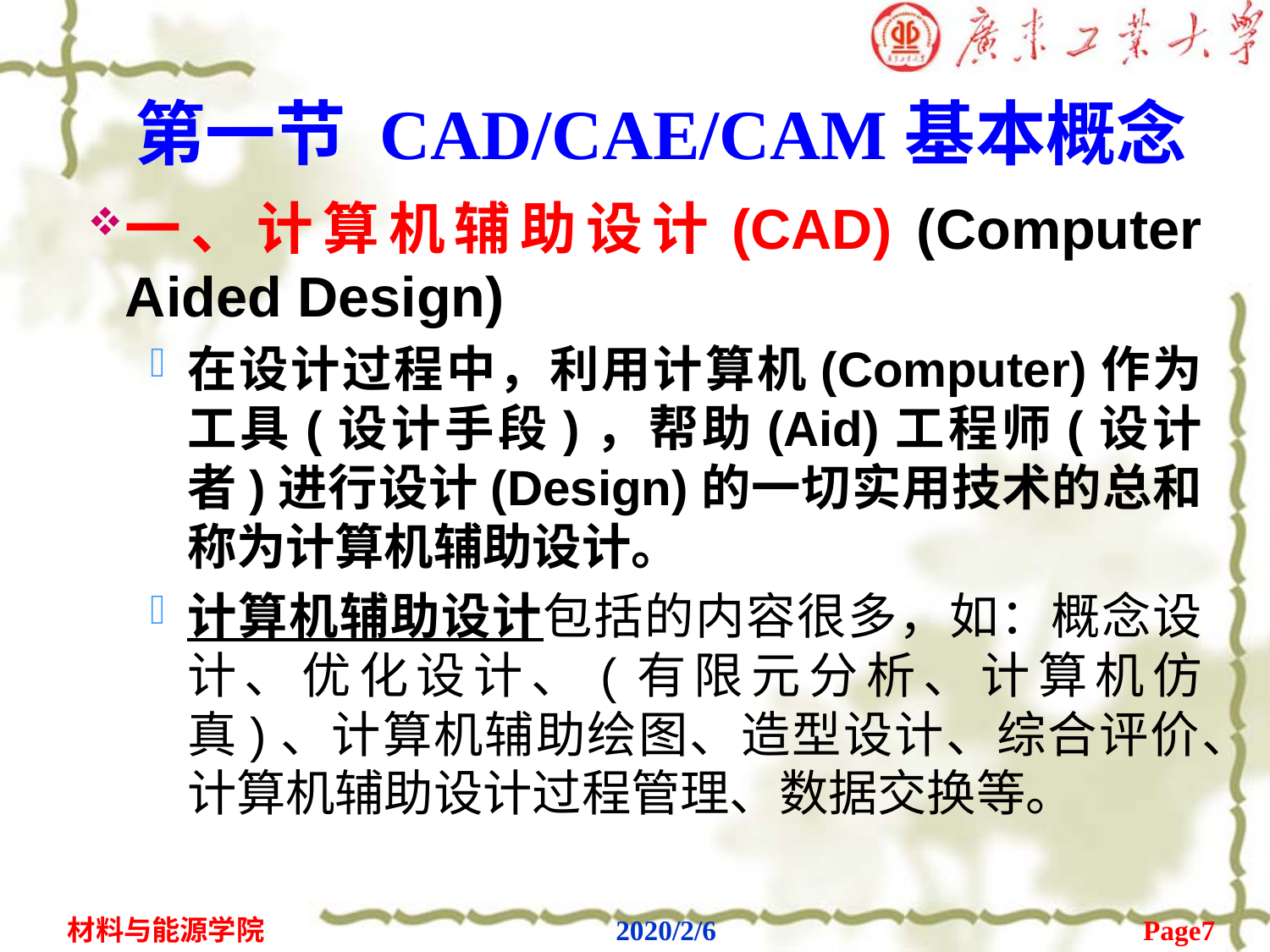

# 第一节 CAD/CAE/CAM基本概念
一、计算机辅助设计(CAD) (Computer Aided Design)
在设计过程中，利用计算机(Computer)作为工具(设计手段)，帮助(Aid)工程师(设计者)进行设计(Design)的一切实用技术的总和称为计算机辅助设计。
计算机辅助设计包括的内容很多，如：概念设计、优化设计、(有限元分析、计算机仿真)、计算机辅助绘图、造型设计、综合评价、计算机辅助设计过程管理、数据交换等。
Page7
材料与能源学院
2020/2/6